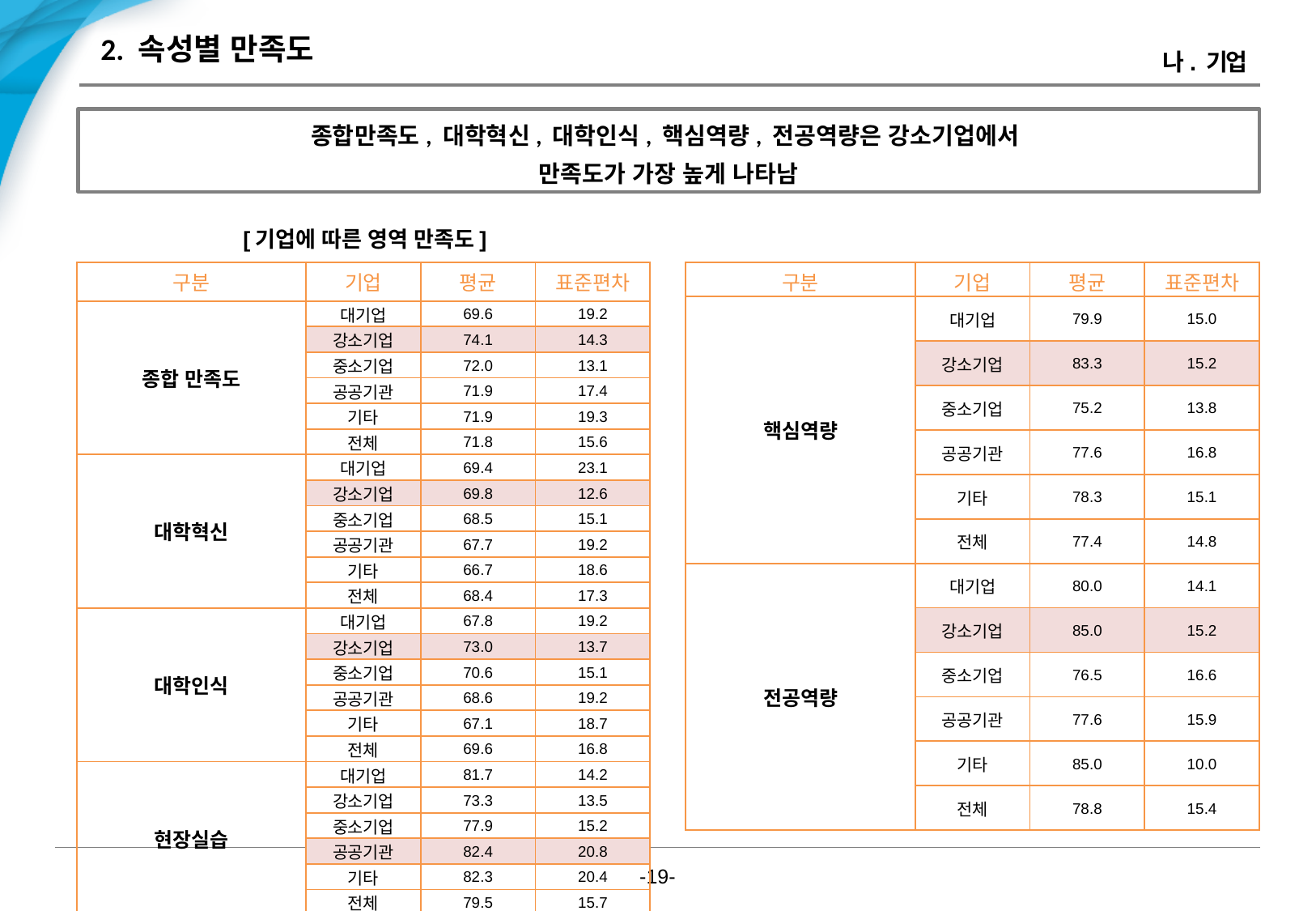

# 2. 속성별 만족도
나. 기업
종합만족도, 대학혁신, 대학인식, 핵심역량, 전공역량은 강소기업에서
만족도가 가장 높게 나타남
[기업에 따른 영역 만족도]
| 구분 | 기업 | 평균 | 표준편차 |
| --- | --- | --- | --- |
| 핵심역량 | 대기업 | 79.9 | 15.0 |
|  | 강소기업 | 83.3 | 15.2 |
|  | 중소기업 | 75.2 | 13.8 |
|  | 공공기관 | 77.6 | 16.8 |
|  | 기타 | 78.3 | 15.1 |
|  | 전체 | 77.4 | 14.8 |
| 전공역량 | 대기업 | 80.0 | 14.1 |
|  | 강소기업 | 85.0 | 15.2 |
|  | 중소기업 | 76.5 | 16.6 |
|  | 공공기관 | 77.6 | 15.9 |
|  | 기타 | 85.0 | 10.0 |
|  | 전체 | 78.8 | 15.4 |
| 구분 | 기업 | 평균 | 표준편차 |
| --- | --- | --- | --- |
| 종합 만족도 | 대기업 | 69.6 | 19.2 |
|  | 강소기업 | 74.1 | 14.3 |
|  | 중소기업 | 72.0 | 13.1 |
|  | 공공기관 | 71.9 | 17.4 |
|  | 기타 | 71.9 | 19.3 |
|  | 전체 | 71.8 | 15.6 |
| 대학혁신 | 대기업 | 69.4 | 23.1 |
|  | 강소기업 | 69.8 | 12.6 |
|  | 중소기업 | 68.5 | 15.1 |
|  | 공공기관 | 67.7 | 19.2 |
|  | 기타 | 66.7 | 18.6 |
|  | 전체 | 68.4 | 17.3 |
| 대학인식 | 대기업 | 67.8 | 19.2 |
|  | 강소기업 | 73.0 | 13.7 |
|  | 중소기업 | 70.6 | 15.1 |
|  | 공공기관 | 68.6 | 19.2 |
|  | 기타 | 67.1 | 18.7 |
|  | 전체 | 69.6 | 16.8 |
| 현장실습 | 대기업 | 81.7 | 14.2 |
|  | 강소기업 | 73.3 | 13.5 |
|  | 중소기업 | 77.9 | 15.2 |
|  | 공공기관 | 82.4 | 20.8 |
|  | 기타 | 82.3 | 20.4 |
|  | 전체 | 79.5 | 15.7 |
-19-